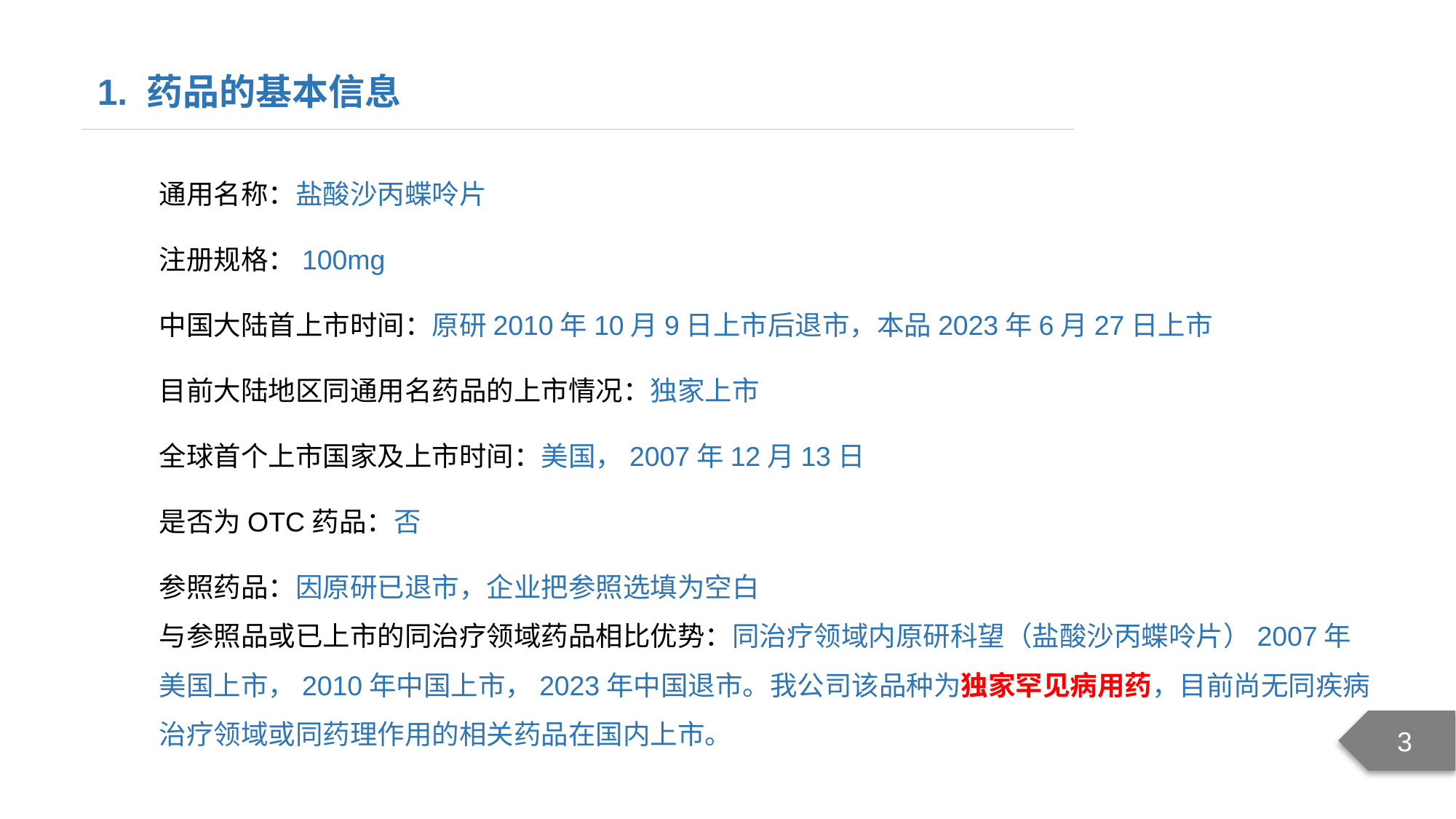

1. 药品的基本信息
通用名称：盐酸沙丙蝶呤片
注册规格：100mg
中国大陆首上市时间：原研2010年10月9日上市后退市，本品2023年6月27日上市
目前大陆地区同通用名药品的上市情况：独家上市
全球首个上市国家及上市时间：美国，2007年12月13日
是否为OTC药品：否
参照药品：因原研已退市，企业把参照选填为空白
与参照品或已上市的同治疗领域药品相比优势：同治疗领域内原研科望（盐酸沙丙蝶呤片）2007年美国上市，2010年中国上市，2023年中国退市。我公司该品种为独家罕见病用药，目前尚无同疾病治疗领域或同药理作用的相关药品在国内上市。